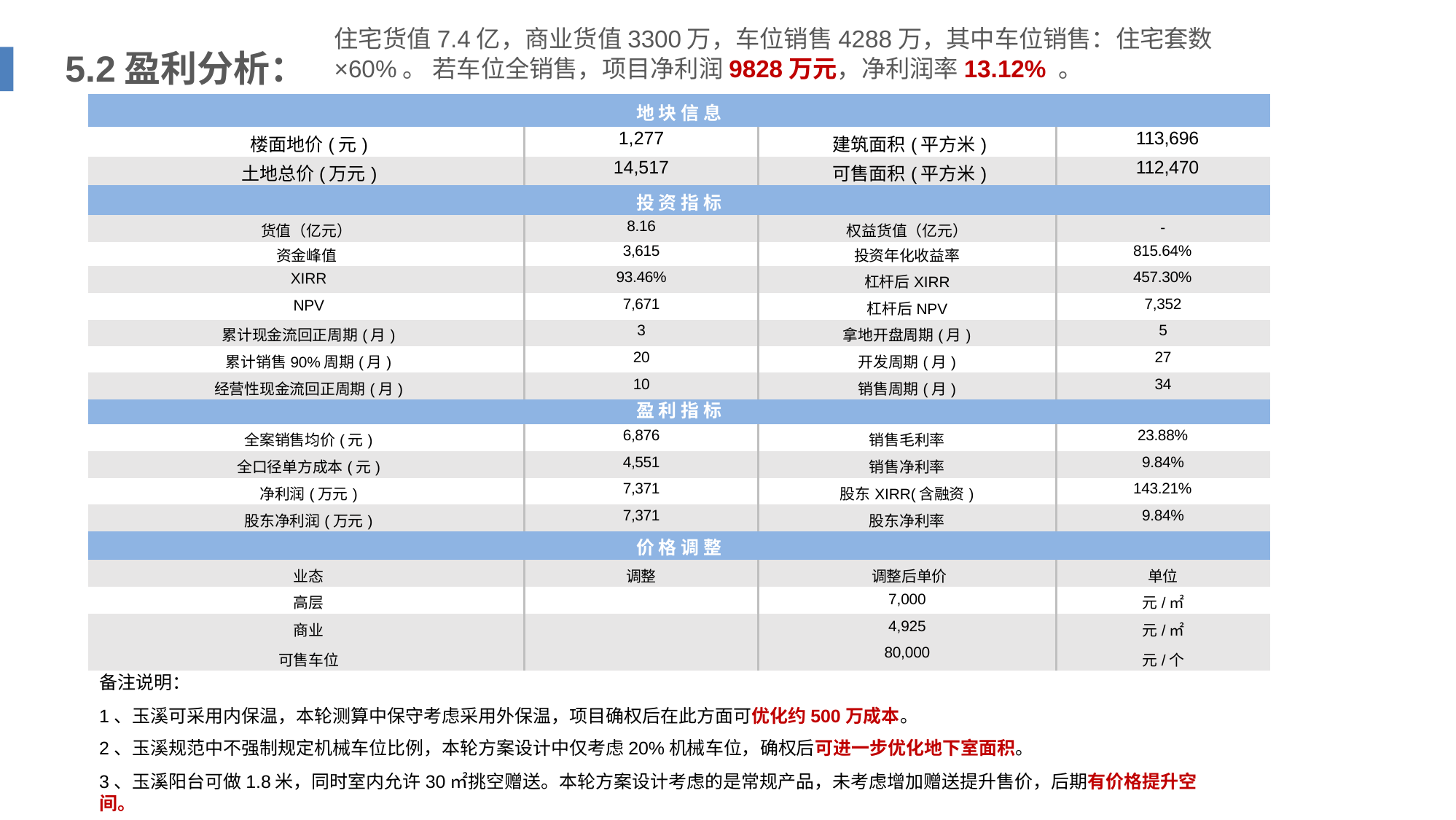

# 住宅货值7.4亿，商业货值3300万，车位销售4288万，其中车位销售：住宅套数×60%。 若车位全销售，项目净利润9828万元，净利润率13.12% 。
5.2盈利分析：
| 地 块 信 息 |  |  |  |
| --- | --- | --- | --- |
| 楼面地价(元) | 1,277 | 建筑面积(平方米) | 113,696 |
| 土地总价(万元) | 14,517 | 可售面积(平方米) | 112,470 |
| 投 资 指 标 |  |  |  |
| 货值（亿元） | 8.16 | 权益货值（亿元） | - |
| 资金峰值 | 3,615 | 投资年化收益率 | 815.64% |
| XIRR | 93.46% | 杠杆后XIRR | 457.30% |
| NPV | 7,671 | 杠杆后NPV | 7,352 |
| 累计现金流回正周期(月) | 3 | 拿地开盘周期(月) | 5 |
| 累计销售90%周期(月) | 20 | 开发周期(月) | 27 |
| 经营性现金流回正周期(月) | 10 | 销售周期(月) | 34 |
| 盈 利 指 标 |  |  |  |
| 全案销售均价(元) | 6,876 | 销售毛利率 | 23.88% |
| 全口径单方成本(元) | 4,551 | 销售净利率 | 9.84% |
| 净利润(万元) | 7,371 | 股东XIRR(含融资) | 143.21% |
| 股东净利润(万元) | 7,371 | 股东净利率 | 9.84% |
| 价 格 调 整 |  |  |  |
| 业态 | 调整 | 调整后单价 | 单位 |
| 高层 |  | 7,000 | 元/㎡ |
| 商业 可售车位 |  | 4,925 80,000 | 元/㎡ 元/个 |
备注说明：
1、玉溪可采用内保温，本轮测算中保守考虑采用外保温，项目确权后在此方面可优化约500万成本。
2、玉溪规范中不强制规定机械车位比例，本轮方案设计中仅考虑20%机械车位，确权后可进一步优化地下室面积。
3、玉溪阳台可做1.8米，同时室内允许30㎡挑空赠送。本轮方案设计考虑的是常规产品，未考虑增加赠送提升售价，后期有价格提升空间。